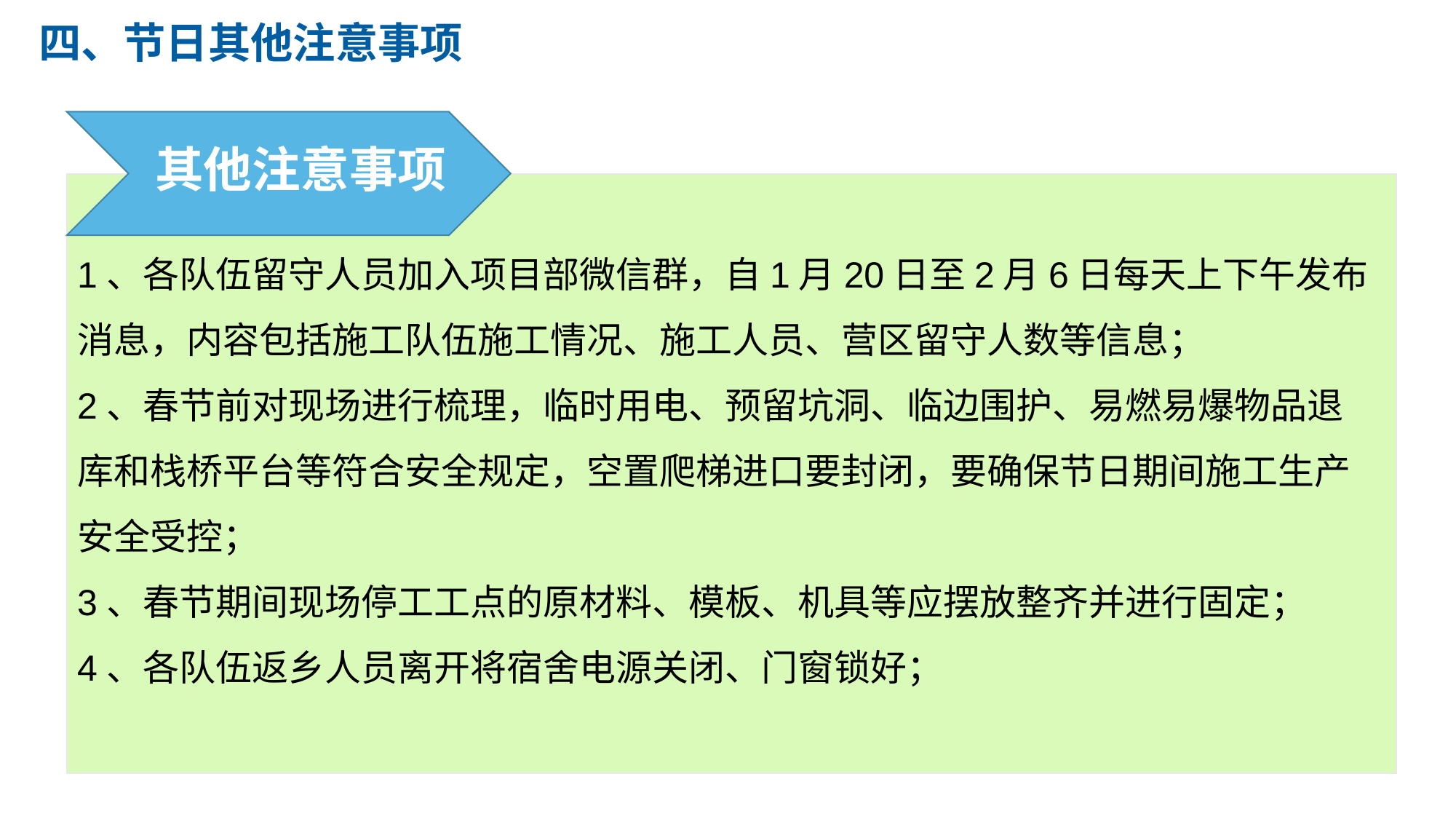

四、节日其他注意事项

其他注意事项

1、各队伍留守人员加入项目部微信群，自1月20日至2月6日每天上下午发布消息，内容包括施工队伍施工情况、施工人员、营区留守人数等信息；
2、春节前对现场进行梳理，临时用电、预留坑洞、临边围护、易燃易爆物品退库和栈桥平台等符合安全规定，空置爬梯进口要封闭，要确保节日期间施工生产安全受控；
3、春节期间现场停工工点的原材料、模板、机具等应摆放整齐并进行固定；
4、各队伍返乡人员离开将宿舍电源关闭、门窗锁好；